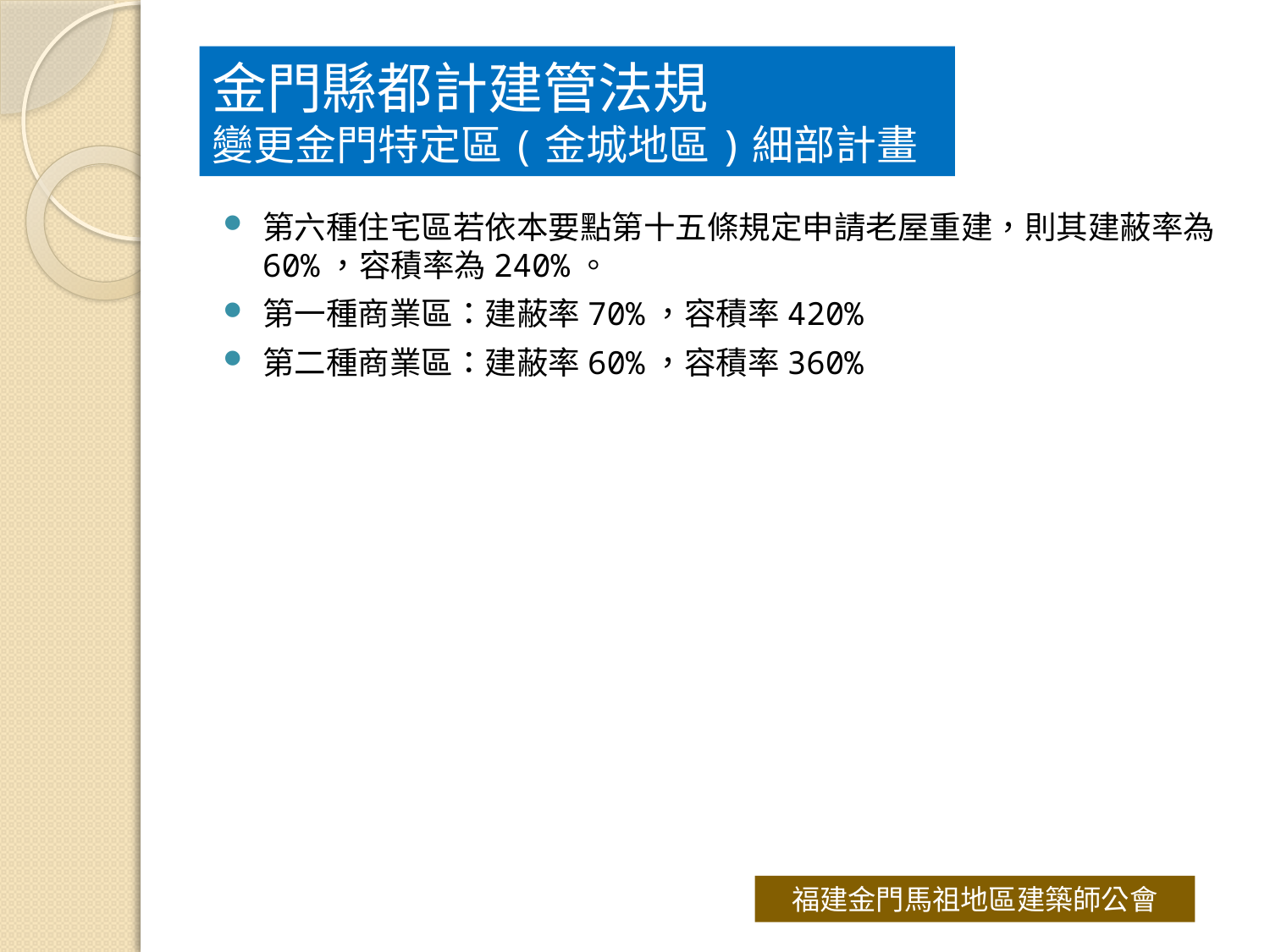

# 金門縣都計建管法規 變更金門特定區(金城地區)細部計畫
第六種住宅區若依本要點第十五條規定申請老屋重建，則其建蔽率為60%，容積率為240%。
第一種商業區：建蔽率70%，容積率420%
第二種商業區：建蔽率60%，容積率360%

福建金門馬祖地區建築師公會